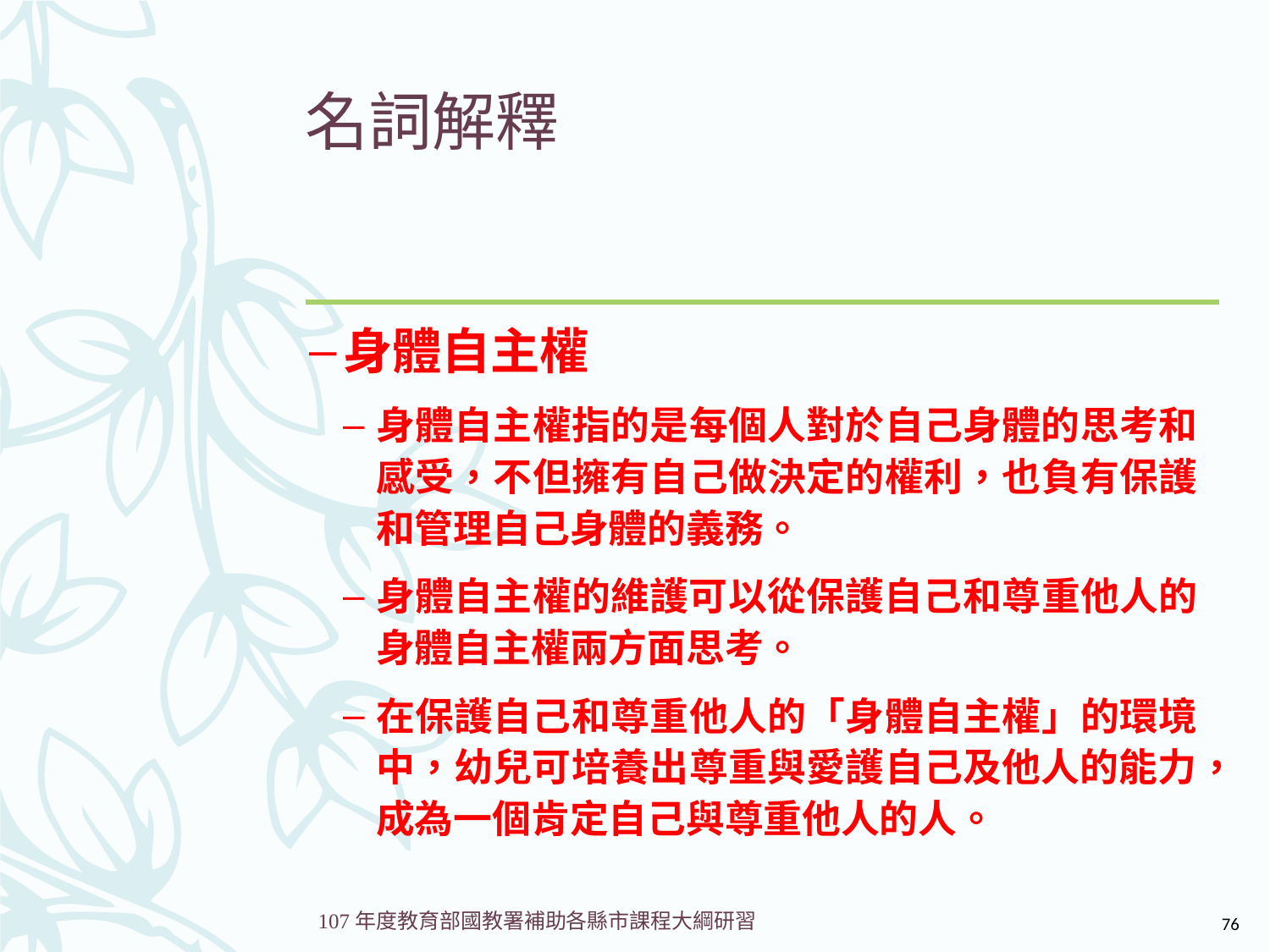

# 名詞解釋
身體自主權
身體自主權指的是每個人對於自己身體的思考和感受，不但擁有自己做決定的權利，也負有保護和管理自己身體的義務。
身體自主權的維護可以從保護自己和尊重他人的身體自主權兩方面思考。
在保護自己和尊重他人的「身體自主權」的環境中，幼兒可培養出尊重與愛護自己及他人的能力，成為一個肯定自己與尊重他人的人。
76
107年度教育部國教署補助各縣市課程大綱研習